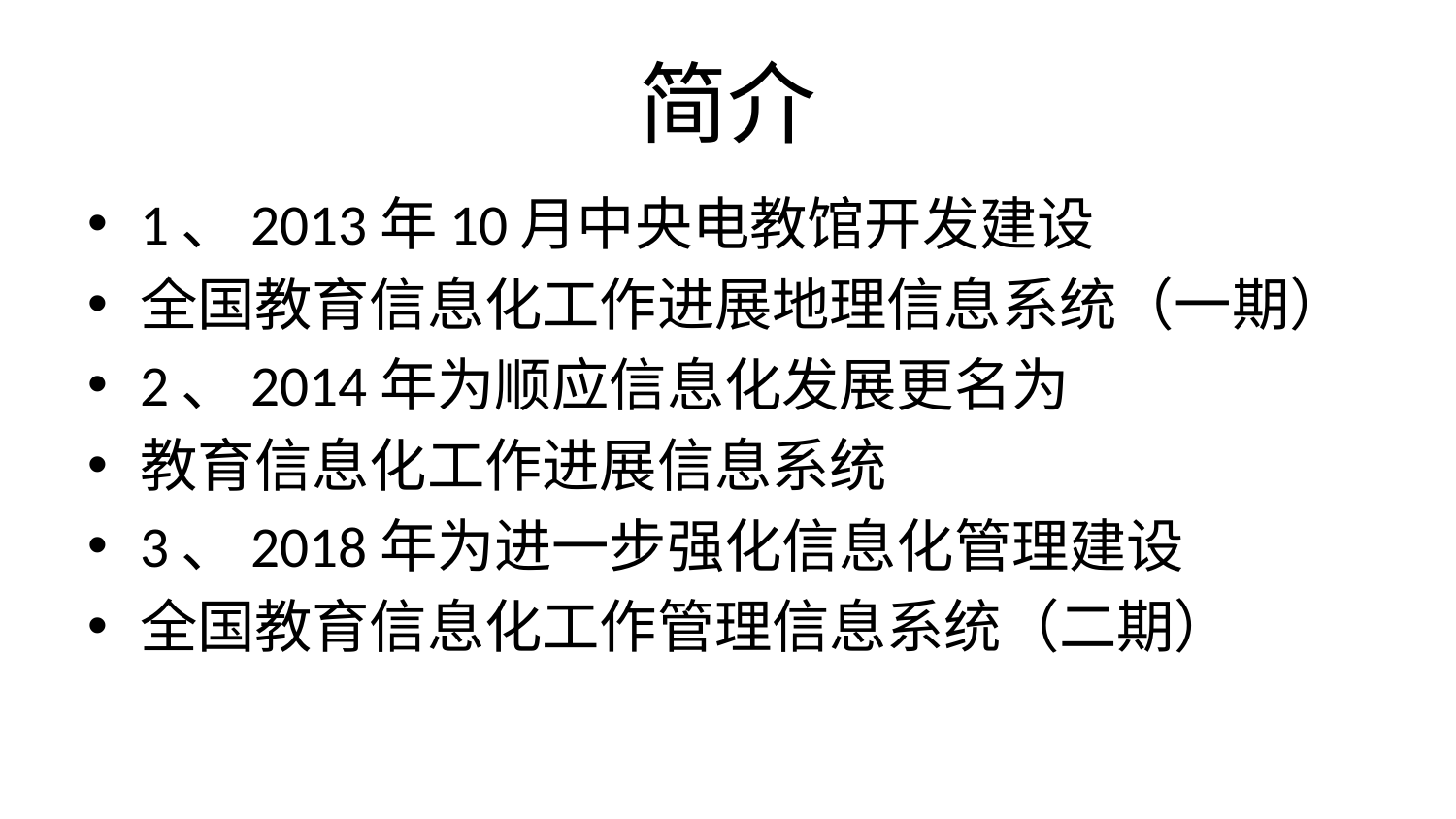

# 简介
1、2013年10月中央电教馆开发建设
全国教育信息化工作进展地理信息系统（一期）
2、2014年为顺应信息化发展更名为
教育信息化工作进展信息系统
3、2018年为进一步强化信息化管理建设
全国教育信息化工作管理信息系统（二期）